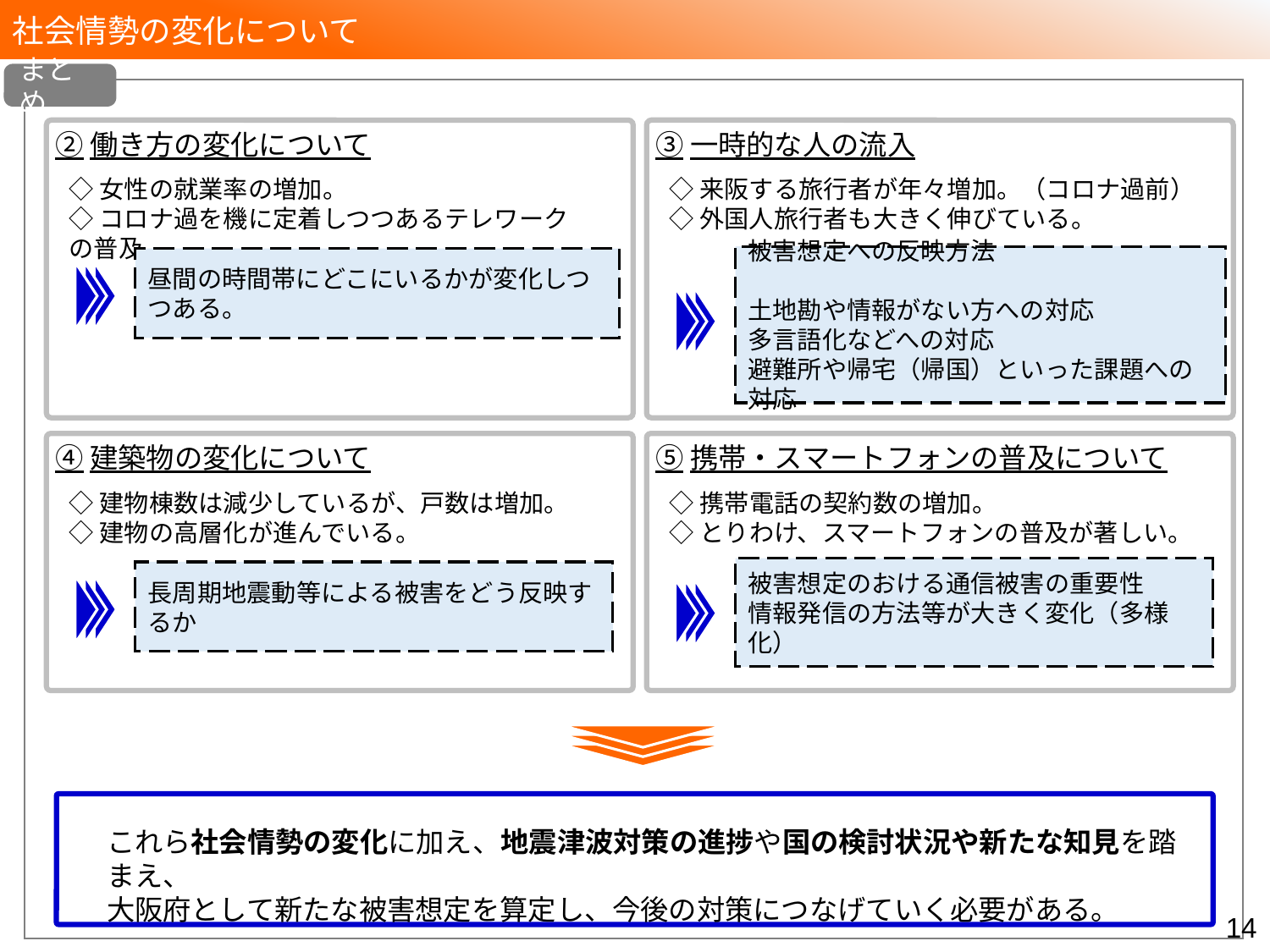

社会情勢の変化について
まとめ

②働き方の変化について
③一時的な人の流入
◇女性の就業率の増加。
◇コロナ過を機に定着しつつあるテレワークの普及。
◇来阪する旅行者が年々増加。（コロナ過前）
◇外国人旅行者も大きく伸びている。
被害想定への反映方法

土地勘や情報がない方への対応
多言語化などへの対応
避難所や帰宅（帰国）といった課題への対応
昼間の時間帯にどこにいるかが変化しつつある。

④建築物の変化について
⑤携帯・スマートフォンの普及について
◇建物棟数は減少しているが、戸数は増加。
◇建物の高層化が進んでいる。
◇携帯電話の契約数の増加。
◇とりわけ、スマートフォンの普及が著しい。
被害想定のおける通信被害の重要性
情報発信の方法等が大きく変化（多様化）
長周期地震動等による被害をどう反映するか

これら社会情勢の変化に加え、地震津波対策の進捗や国の検討状況や新たな知見を踏まえ、
大阪府として新たな被害想定を算定し、今後の対策につなげていく必要がある。
14